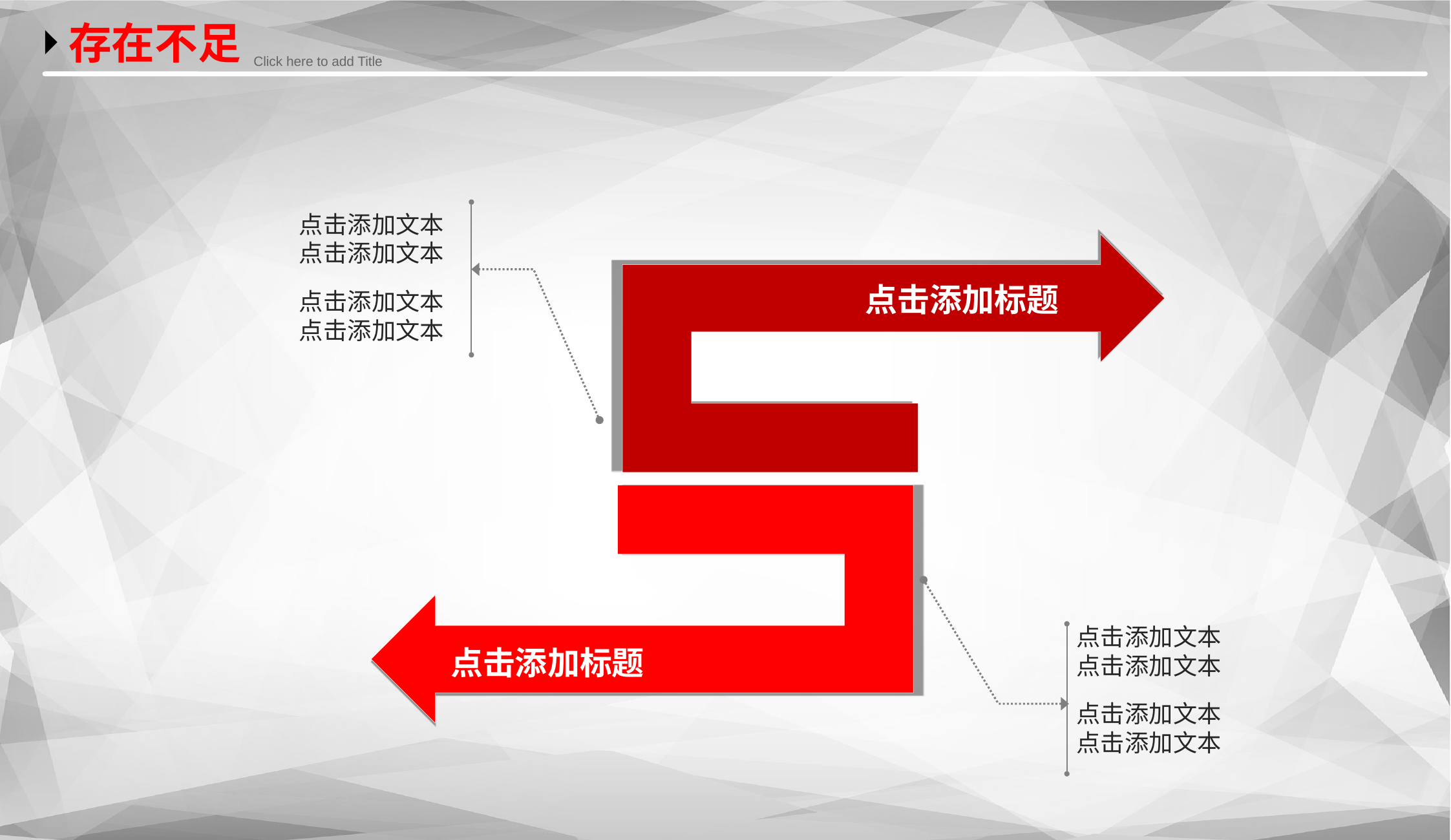

存在不足

  Click here to add Title

点击添加文本
点击添加文本
点击添加文本
点击添加文本

点击添加标题

点击添加标题

点击添加文本
点击添加文本
点击添加文本
点击添加文本